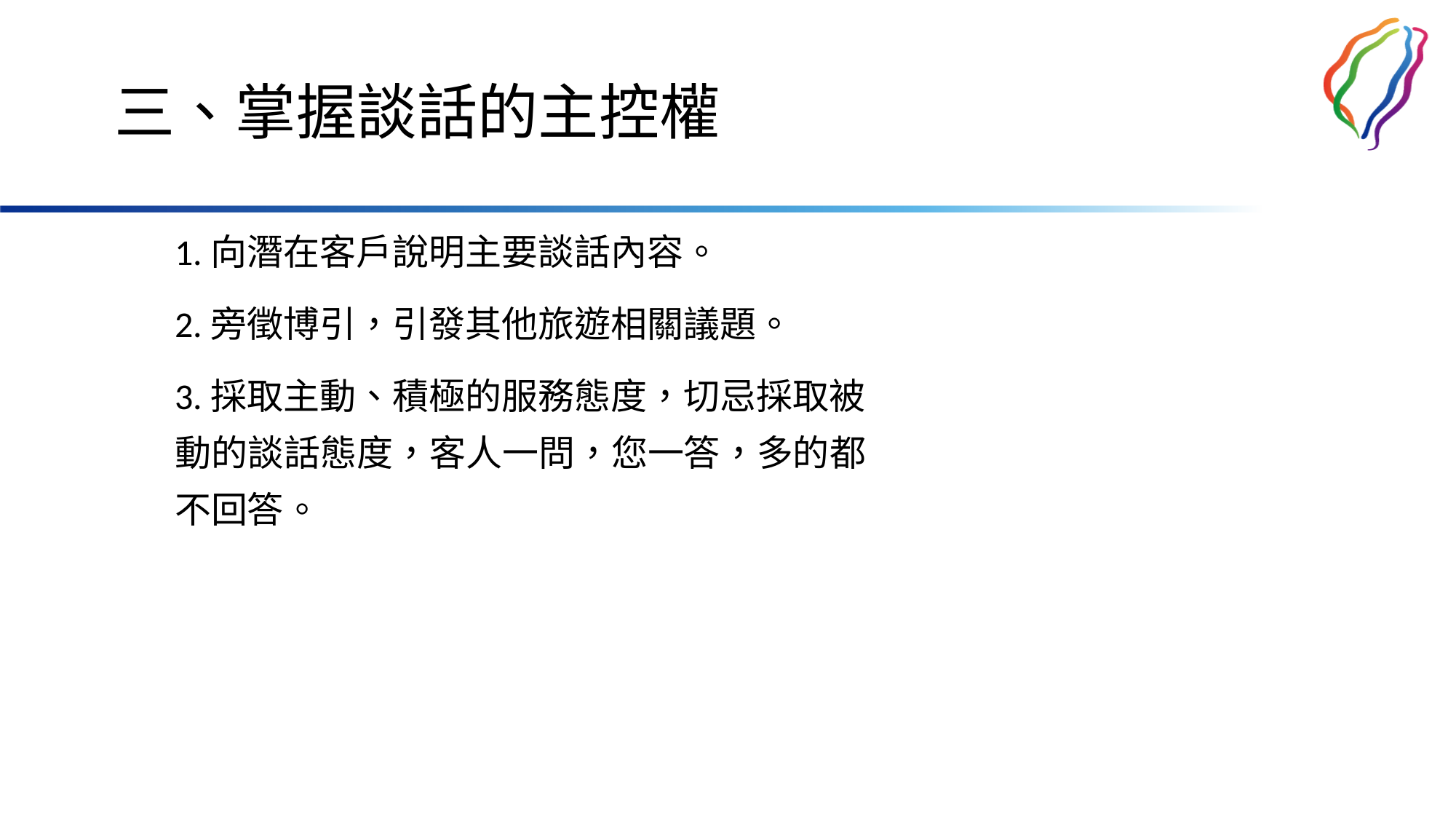

# 三、掌握談話的主控權
1.向潛在客戶說明主要談話內容。
2.旁徵博引，引發其他旅遊相關議題。
3.採取主動、積極的服務態度，切忌採取被動的談話態度，客人一問，您一答，多的都不回答。